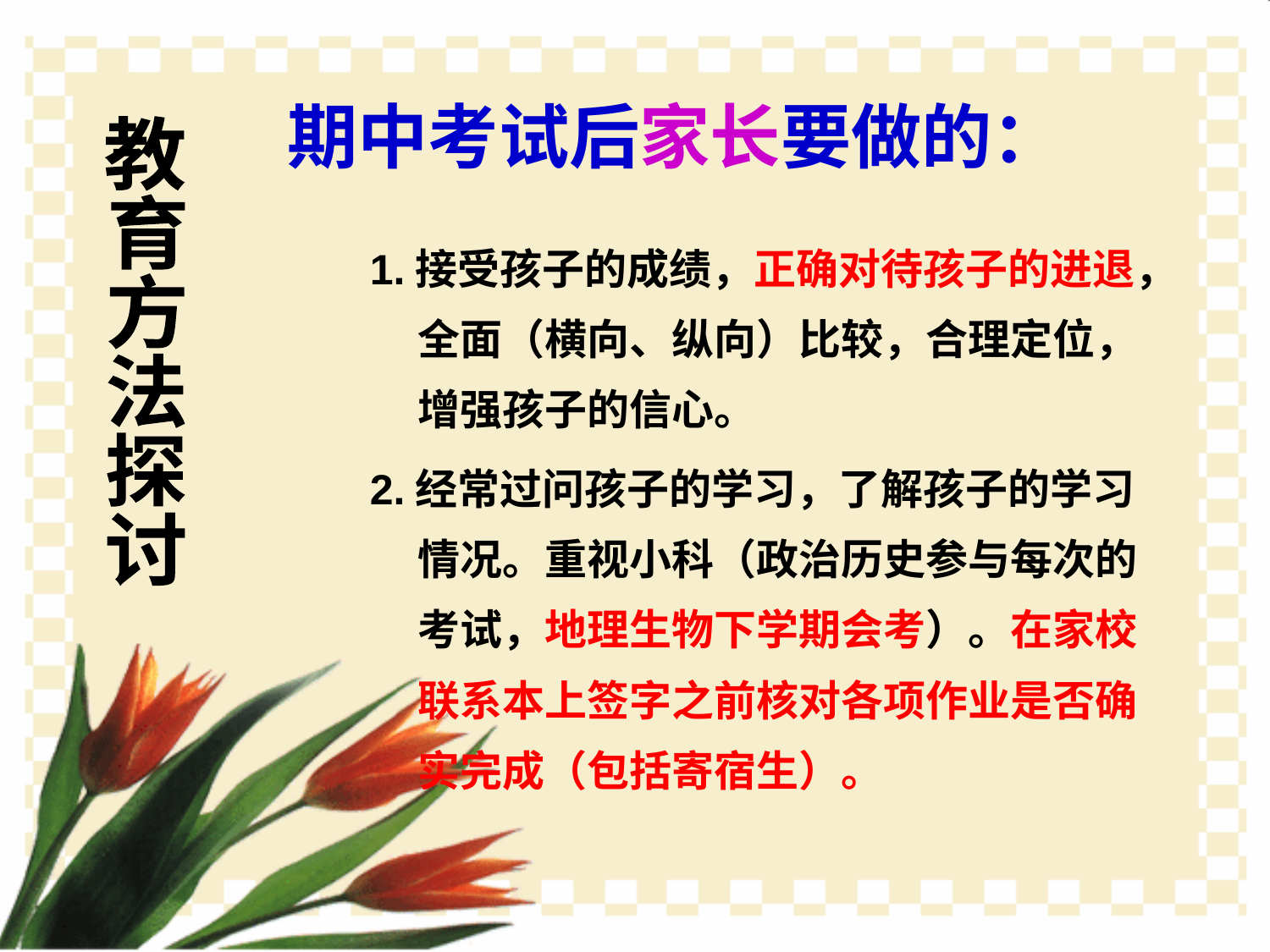

期中考试后家长要做的：
教
育
方
法
探
讨
1.接受孩子的成绩，正确对待孩子的进退，全面（横向、纵向）比较，合理定位，增强孩子的信心。
2.经常过问孩子的学习，了解孩子的学习情况。重视小科（政治历史参与每次的考试，地理生物下学期会考）。在家校联系本上签字之前核对各项作业是否确实完成（包括寄宿生）。